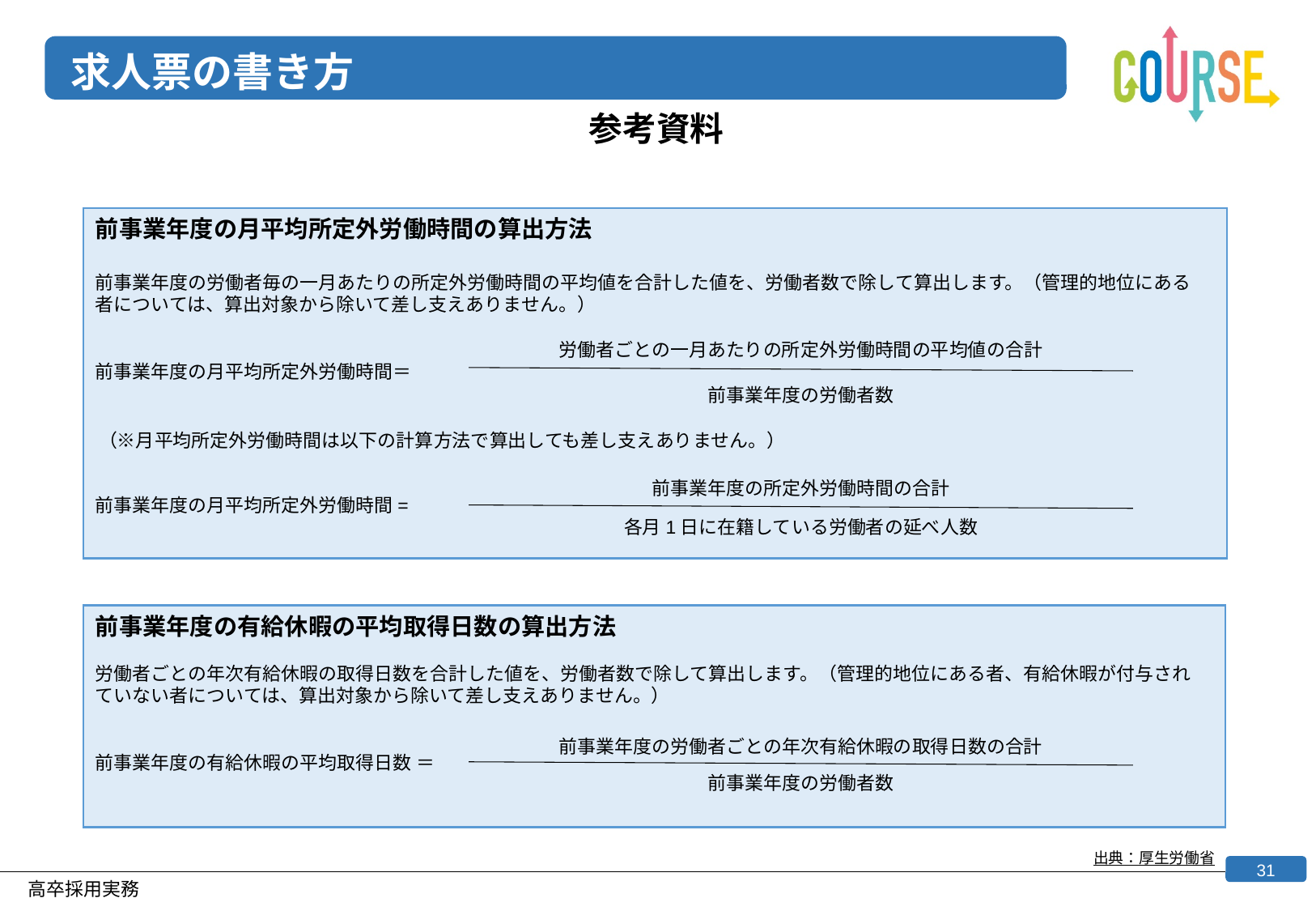

# 求人票の書き方
参考資料

前事業年度の月平均所定外労働時間の算出方法

前事業年度の労働者毎の一月あたりの所定外労働時間の平均値を合計した値を、労働者数で除して算出します。（管理的地位にある
者については、算出対象から除いて差し支えありません。）

前事業年度の月平均所定外労働時間＝

前事業年度の月平均所定外労働時間=

労働者ごとの一月あたりの所定外労働時間の平均値の合計
前事業年度の労働者数
（※月平均所定外労働時間は以下の計算方法で算出しても差し支えありません。）
前事業年度の所定外労働時間の合計
各月1日に在籍している労働者の延べ人数
前事業年度の有給休暇の平均取得日数の算出方法

労働者ごとの年次有給休暇の取得日数を合計した値を、労働者数で除して算出します。（管理的地位にある者、有給休暇が付与され
ていない者については、算出対象から除いて差し支えありません。）

前事業年度の有給休暇の平均取得日数 ＝
前事業年度の労働者ごとの年次有給休暇の取得日数の合計
前事業年度の労働者数
出典：厚生労働省
31
高卒採用実務